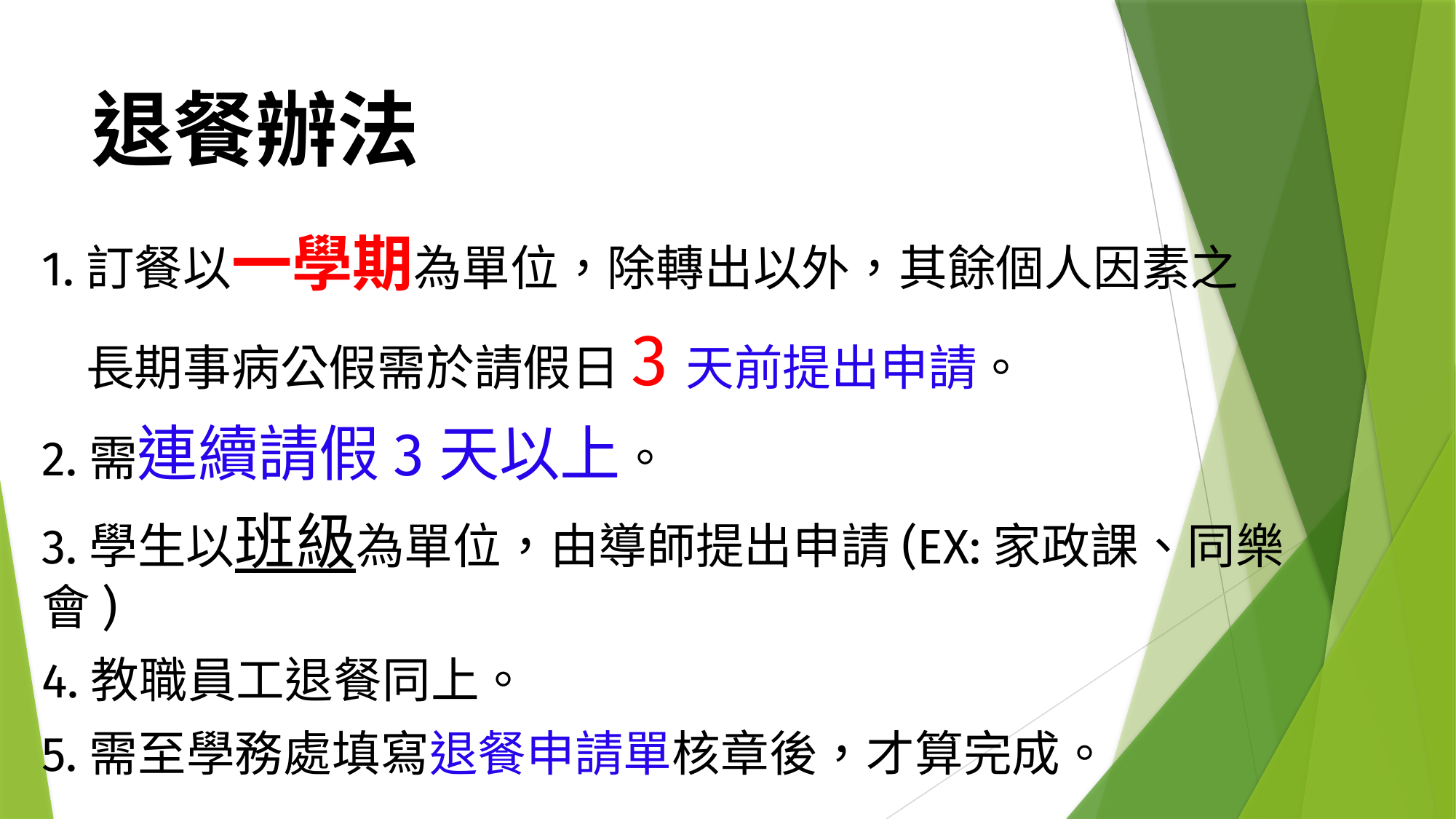

# 退餐辦法
1.訂餐以一學期為單位，除轉出以外，其餘個人因素之
   長期事病公假需於請假日3天前提出申請。
2.需連續請假3天以上。
3.學生以班級為單位，由導師提出申請(EX:家政課、同樂會)
4.教職員工退餐同上。
5.需至學務處填寫退餐申請單核章後，才算完成。